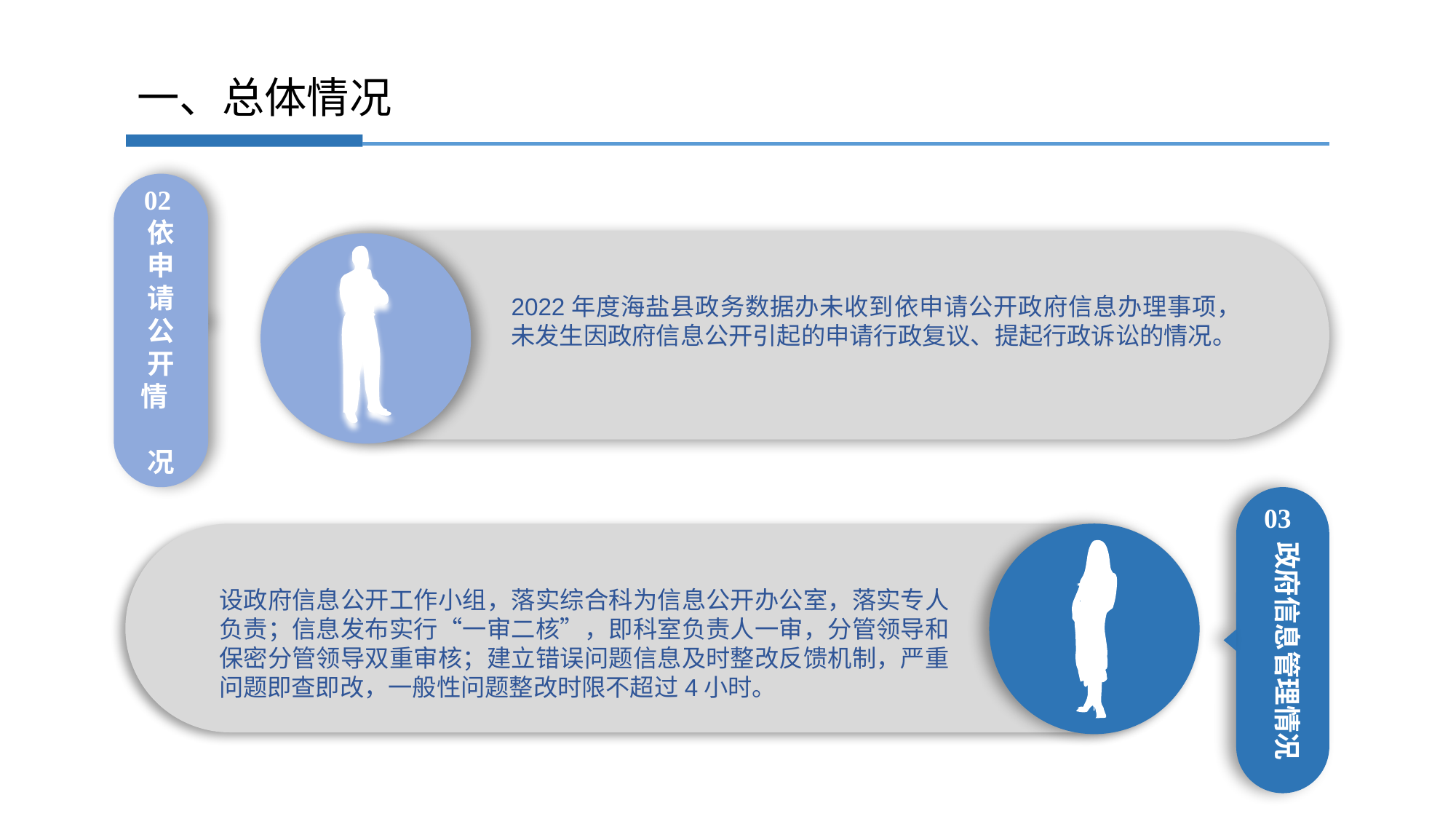

一、总体情况

02依申请公开情         况

2022年度海盐县政务数据办未收到依申请公开政府信息办理事项，未发生因政府信息公开引起的申请行政复议、提起行政诉讼的情况。

政府信息管理情况

03

设政府信息公开工作小组，落实综合科为信息公开办公室，落实专人负责；信息发布实行“一审二核”，即科室负责人一审，分管领导和保密分管领导双重审核；建立错误问题信息及时整改反馈机制，严重问题即查即改，一般性问题整改时限不超过4小时。